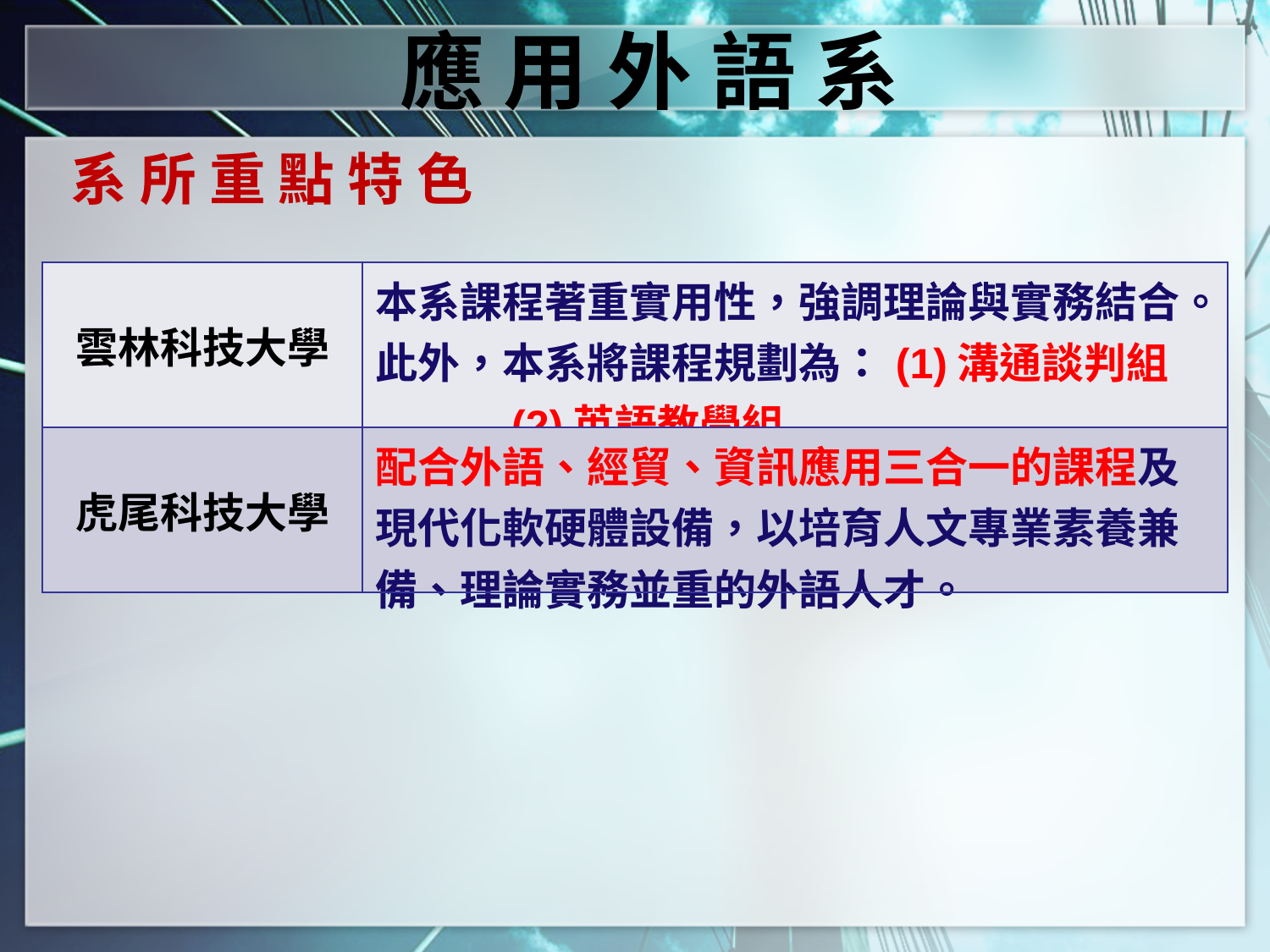

應 用 外 語 系
系 所 重 點 特 色
| 雲林科技大學 | 本系課程著重實用性，強調理論與實務結合。此外，本系將課程規劃為：(1)溝通談判組 (2)英語教學組 |
| --- | --- |
| 虎尾科技大學 | 配合外語、經貿、資訊應用三合一的課程及現代化軟硬體設備，以培育人文專業素養兼備、理論實務並重的外語人才。 |